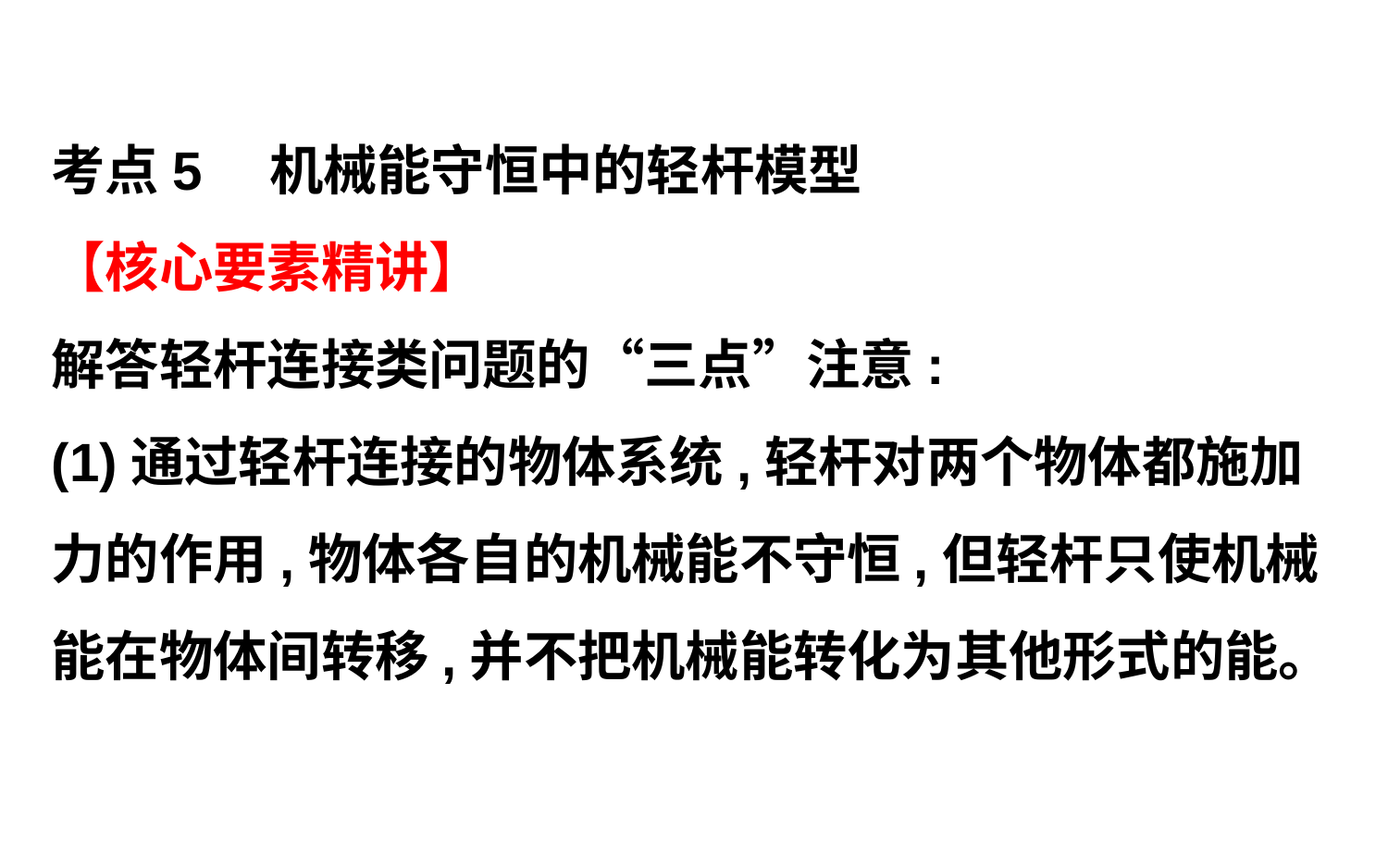

考点5　机械能守恒中的轻杆模型
【核心要素精讲】
解答轻杆连接类问题的“三点”注意:
(1)通过轻杆连接的物体系统,轻杆对两个物体都施加力的作用,物体各自的机械能不守恒,但轻杆只使机械能在物体间转移,并不把机械能转化为其他形式的能。